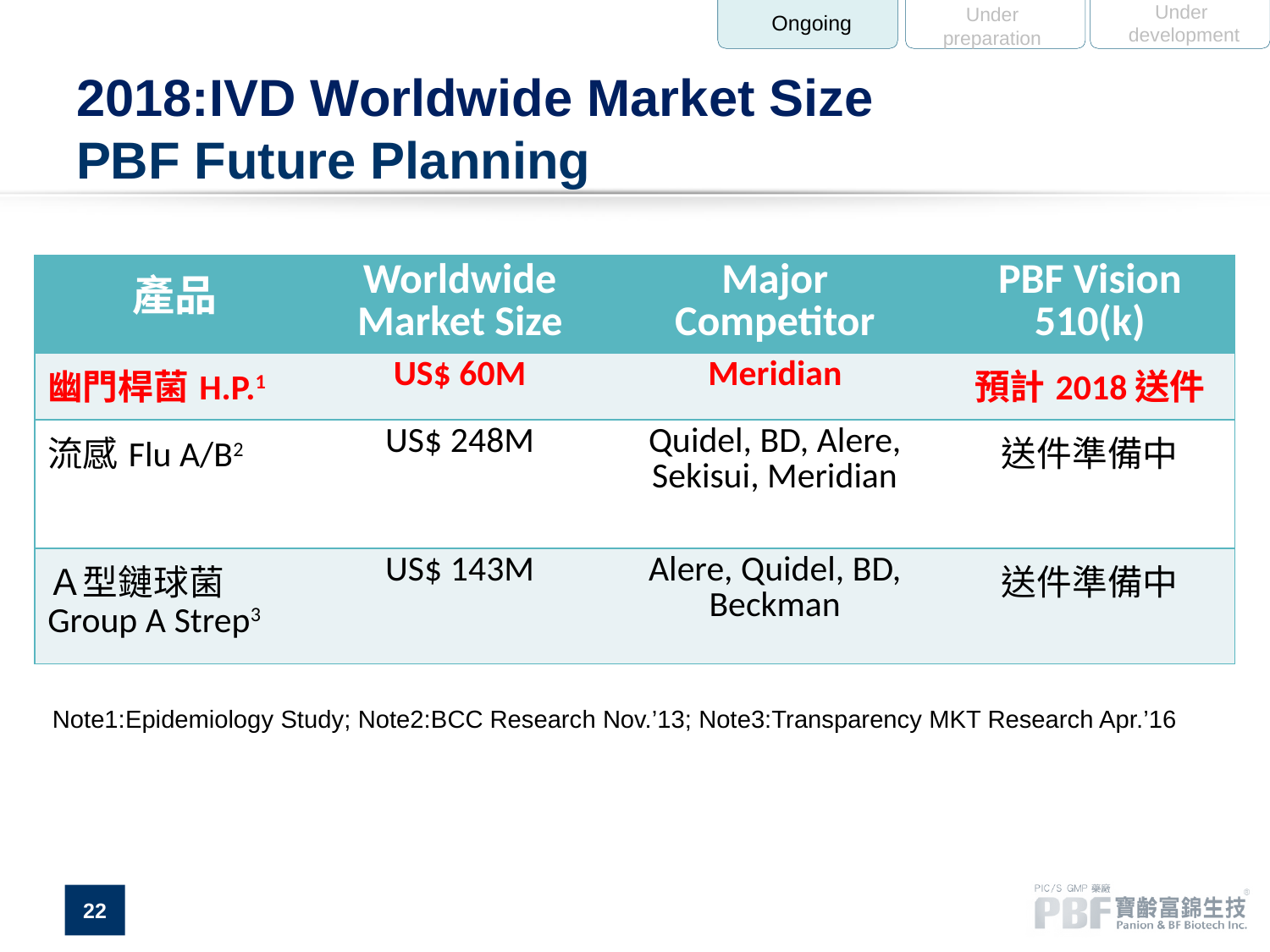

Under
development
Under
preparation

Ongoing
# 2018:IVD Worldwide Market Size PBF Future Planning
| 產品 | Worldwide Market Size | Major Competitor | PBF Vision 510(k) |
| --- | --- | --- | --- |
| 幽門桿菌H.P.1 | US$ 60M | Meridian | 預計2018送件 |
| 流感Flu A/B2 | US$ 248M | Quidel, BD, Alere, Sekisui, Meridian | 送件準備中 |
| Ａ型鏈球菌Group A Strep3 | US$ 143M | Alere, Quidel, BD, Beckman | 送件準備中 |
Note1:Epidemiology Study; Note2:BCC Research Nov.’13; Note3:Transparency MKT Research Apr.’16
22